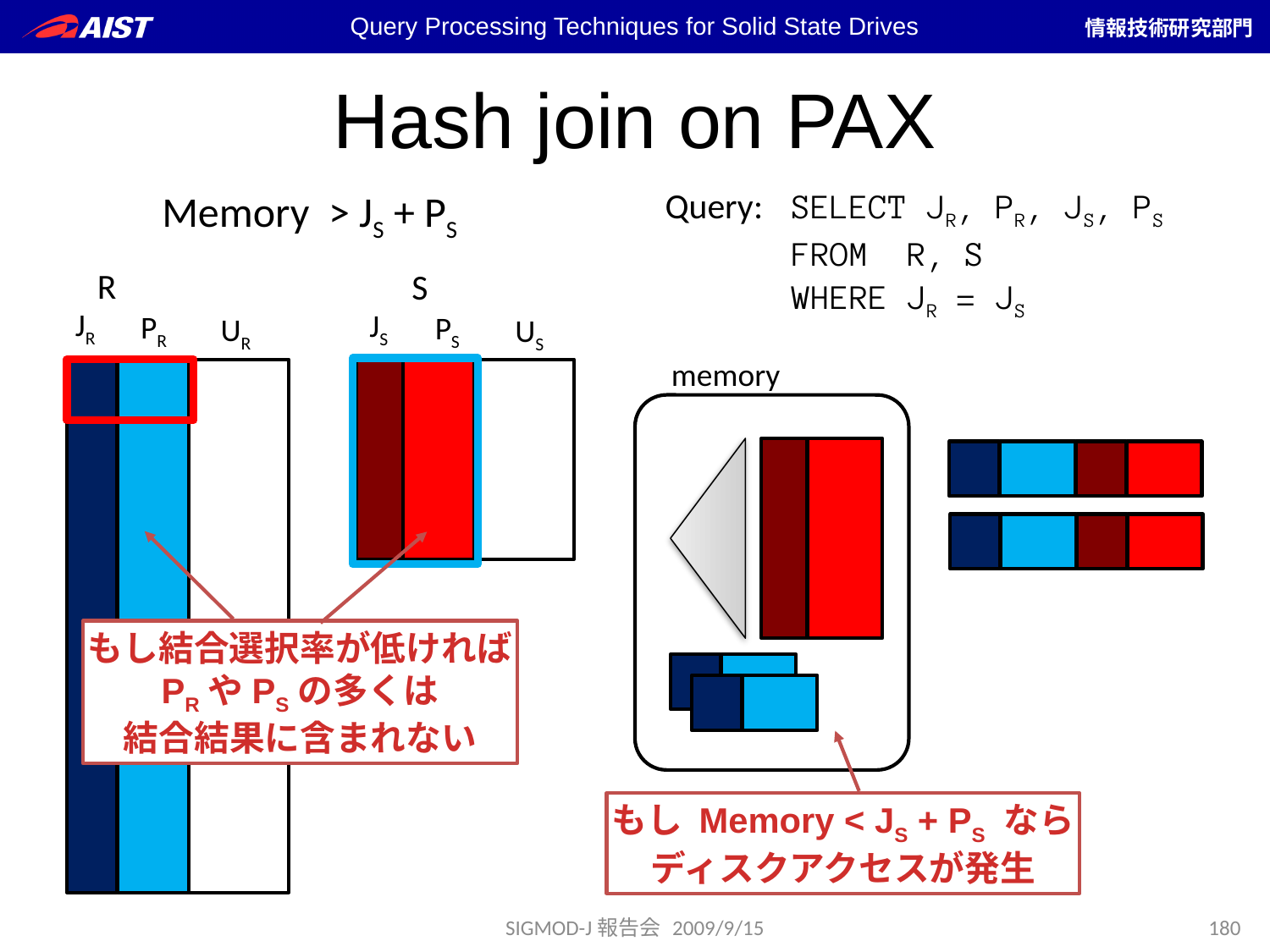

Query Processing Techniques for Solid State Drives
# Hash join on PAX
Query: 	SELECT JR, PR, JS, PS
	FROM  R, S
	WHERE JR = JS
Memory  > JS + PS
R
S
JR
JS
PR
PS
UR
US
memory

もし結合選択率が低ければ
PRやPSの多くは
結合結果に含まれない

もし Memory < JS + PS なら
ディスクアクセスが発生
SIGMOD-J報告会 2009/9/15
180